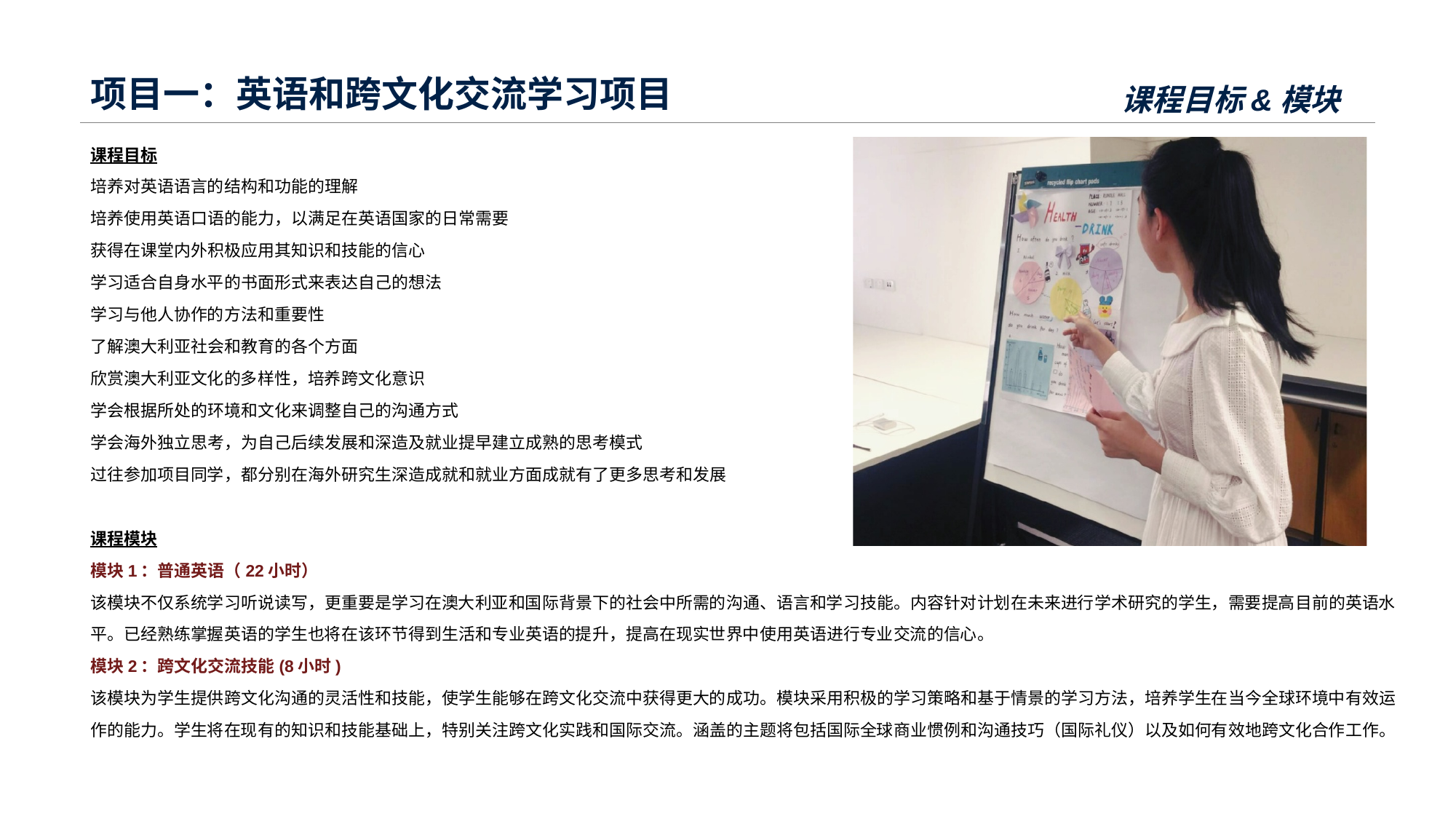

# 项目一：英语和跨文化交流学习项目
课程目标&模块
课程目标
培养对英语语言的结构和功能的理解
培养使用英语口语的能力，以满足在英语国家的日常需要
获得在课堂内外积极应用其知识和技能的信心
学习适合自身水平的书面形式来表达自己的想法
学习与他人协作的方法和重要性
了解澳大利亚社会和教育的各个方面
欣赏澳大利亚文化的多样性，培养跨文化意识
学会根据所处的环境和文化来调整自己的沟通方式
学会海外独立思考，为自己后续发展和深造及就业提早建立成熟的思考模式
过往参加项目同学，都分别在海外研究生深造成就和就业方面成就有了更多思考和发展

课程模块
模块1：普通英语（22小时）
该模块不仅系统学习听说读写，更重要是学习在澳大利亚和国际背景下的社会中所需的沟通、语言和学习技能。内容针对计划在未来进行学术研究的学生，需要提高目前的英语水平。已经熟练掌握英语的学生也将在该环节得到生活和专业英语的提升，提高在现实世界中使用英语进行专业交流的信心。
模块2：跨文化交流技能(8小时)
该模块为学生提供跨文化沟通的灵活性和技能，使学生能够在跨文化交流中获得更大的成功。模块采用积极的学习策略和基于情景的学习方法，培养学生在当今全球环境中有效运作的能力。学生将在现有的知识和技能基础上，特别关注跨文化实践和国际交流。涵盖的主题将包括国际全球商业惯例和沟通技巧（国际礼仪）以及如何有效地跨文化合作工作。